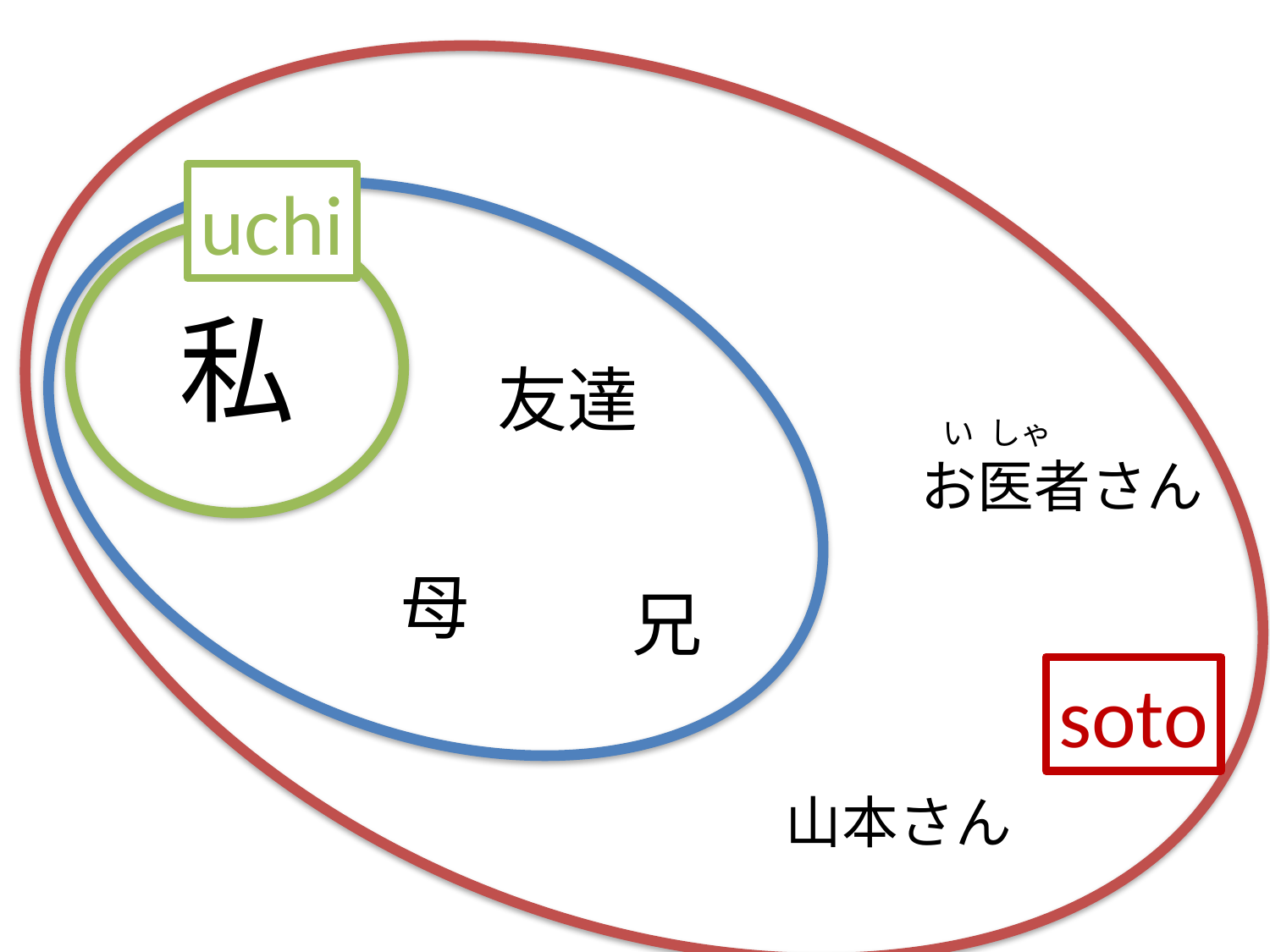

私
友達
  い  しゃ
お医者さん
母
兄
山本さん
uchi
soto